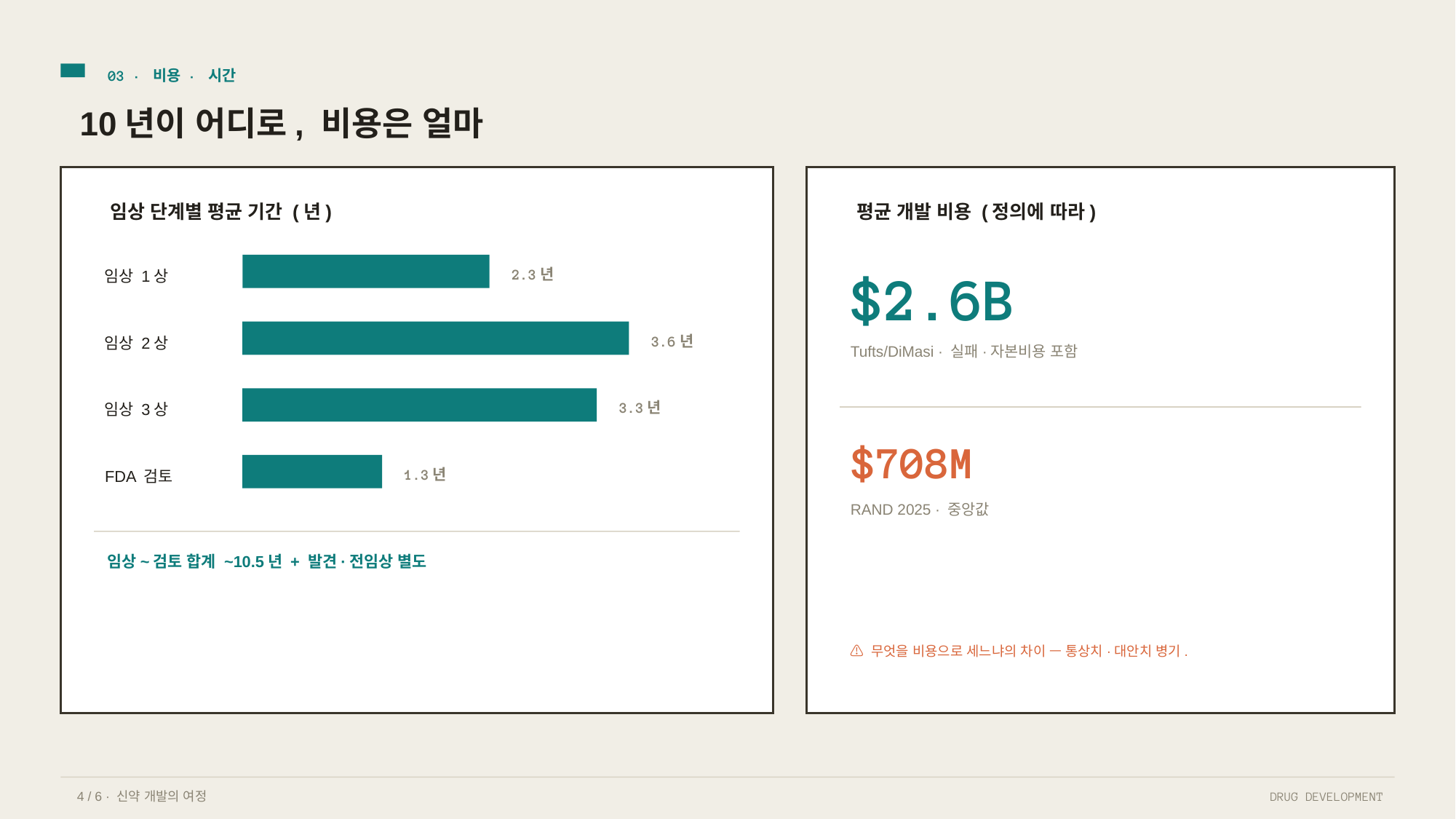

03 · 비용 · 시간

10년이 어디로, 비용은 얼마

임상 단계별 평균 기간 (년)
평균 개발 비용 (정의에 따라)

$2.6B
2.3년
임상 1상

3.6년
임상 2상
Tufts/DiMasi · 실패·자본비용 포함

3.3년
임상 3상

$708M

1.3년
FDA 검토
RAND 2025 · 중앙값

임상~검토 합계 ~10.5년 + 발견·전임상 별도
⚠ 무엇을 비용으로 세느냐의 차이 — 통상치·대안치 병기.

4 / 6 · 신약 개발의 여정
DRUG DEVELOPMENT